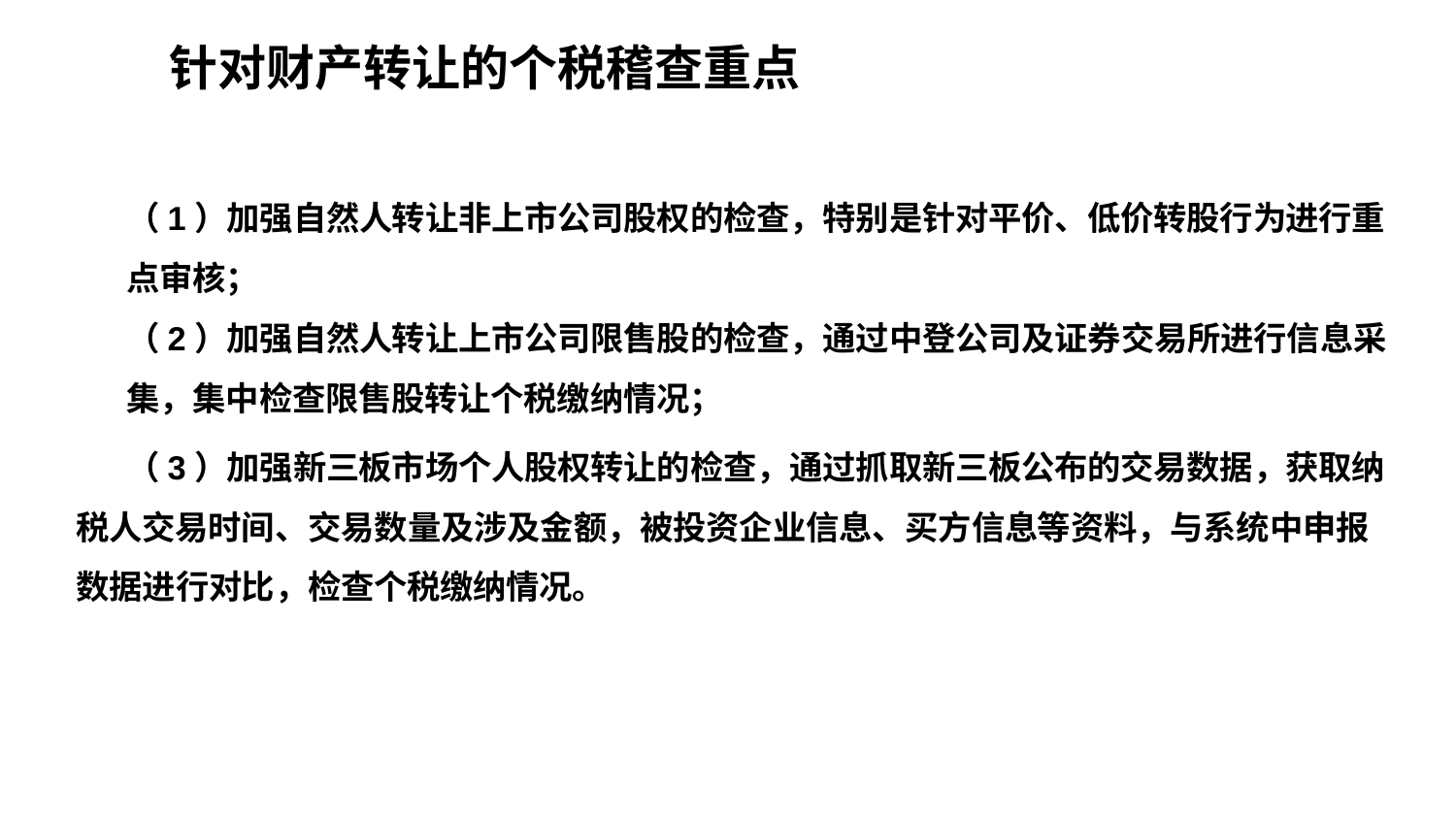

# 针对财产转让的个税稽查重点
（1）加强自然人转让非上市公司股权的检查，特别是针对平价、低价转股行为进行重点审核；
（2）加强自然人转让上市公司限售股的检查，通过中登公司及证券交易所进行信息采集，集中检查限售股转让个税缴纳情况；
（3）加强新三板市场个人股权转让的检查，通过抓取新三板公布的交易数据，获取纳税人交易时间、交易数量及涉及金额，被投资企业信息、买方信息等资料，与系统中申报数据进行对比，检查个税缴纳情况。